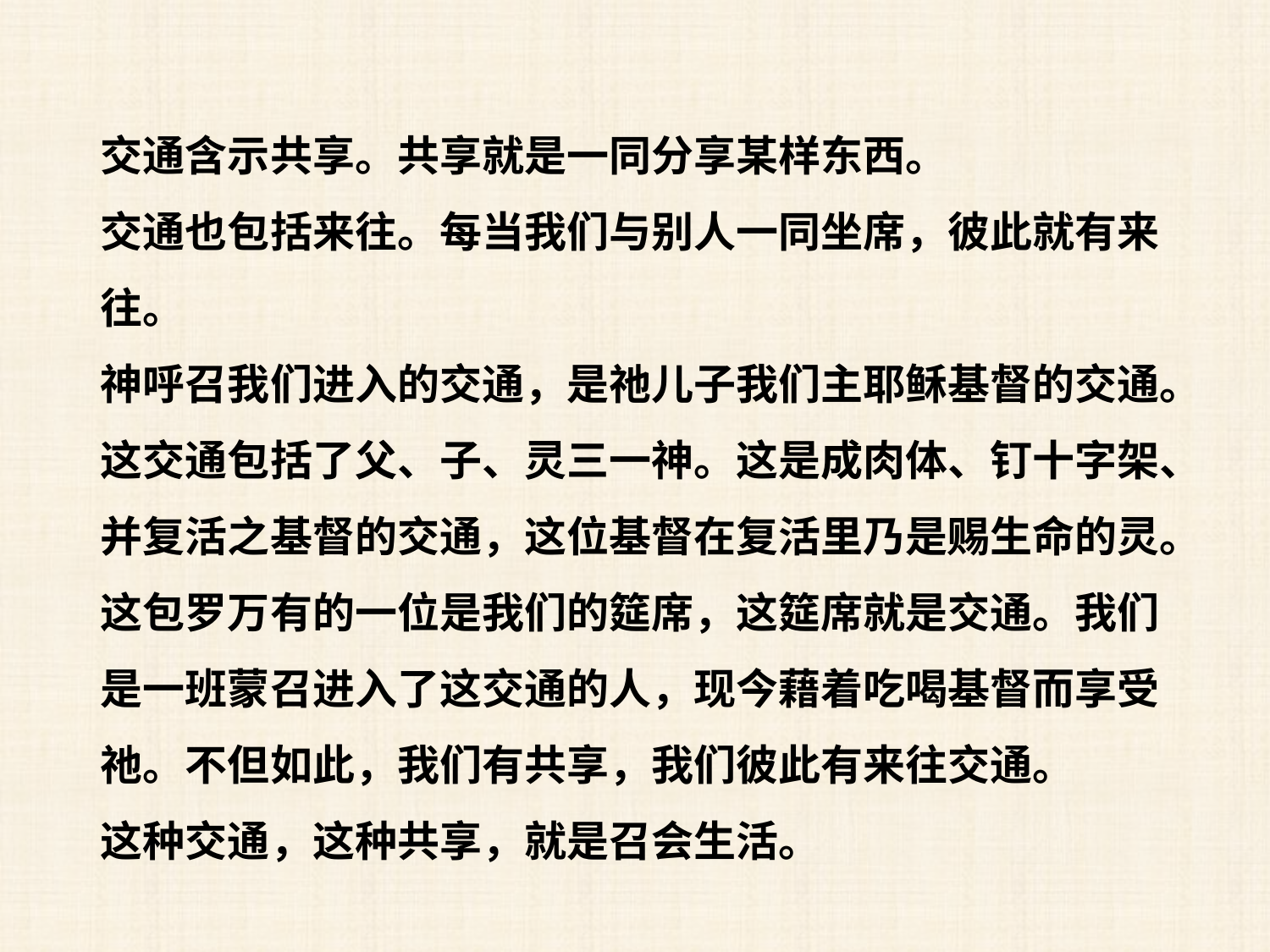

交通含示共享。共享就是一同分享某样东西。
交通也包括来往。每当我们与别人一同坐席，彼此就有来往。
神呼召我们进入的交通，是祂儿子我们主耶稣基督的交通。
这交通包括了父、子、灵三一神。这是成肉体、钉十字架、并复活之基督的交通，这位基督在复活里乃是赐生命的灵。这包罗万有的一位是我们的筵席，这筵席就是交通。我们是一班蒙召进入了这交通的人，现今藉着吃喝基督而享受祂。不但如此，我们有共享，我们彼此有来往交通。
这种交通，这种共享，就是召会生活。